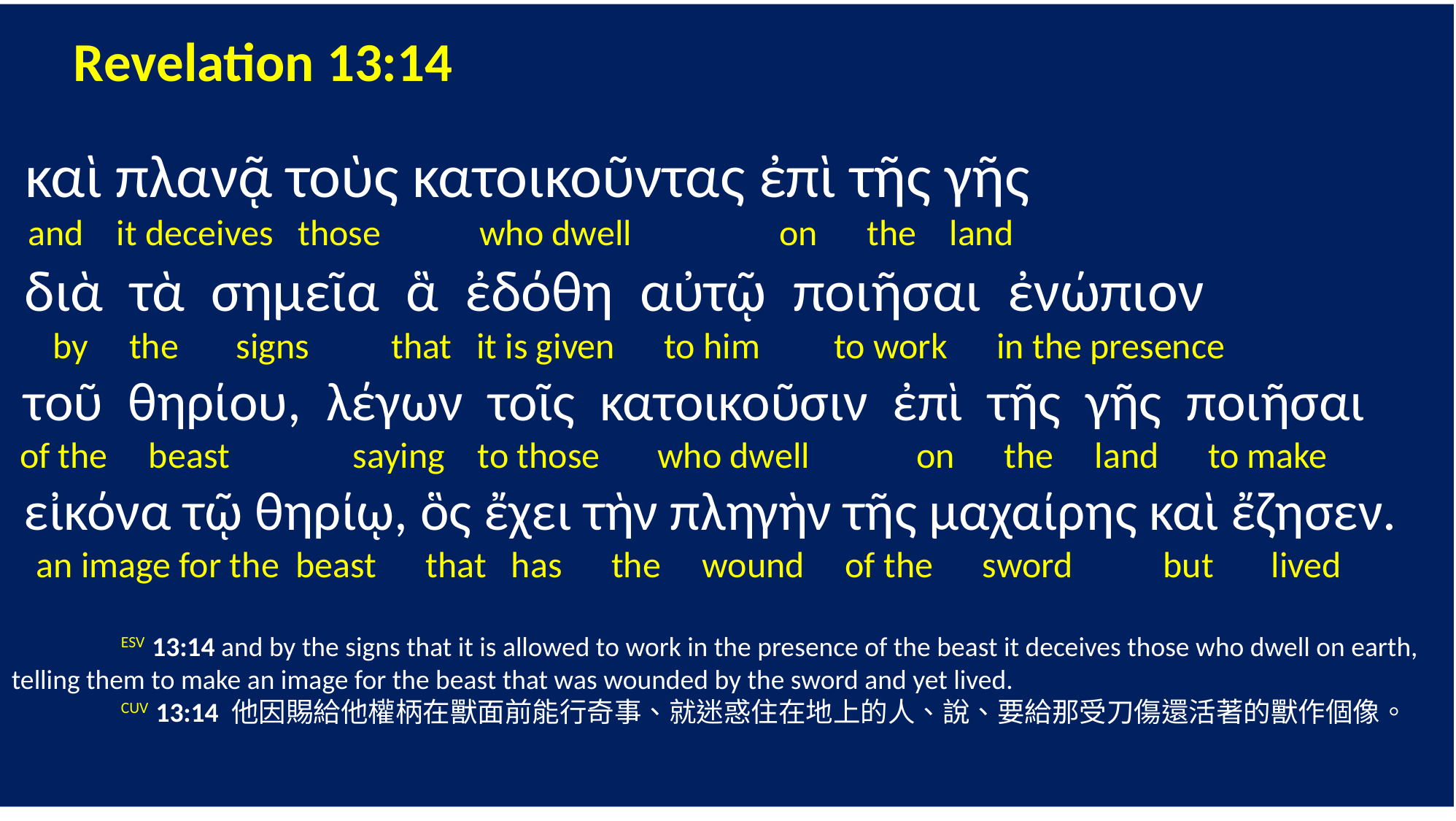

Revelation 13:14

 καὶ πλανᾷ τοὺς κατοικοῦντας ἐπὶ τῆς γῆς
  and    it deceives   those            who dwell                  on      the    land
 διὰ  τὰ  σημεῖα  ἃ  ἐδόθη  αὐτῷ  ποιῆσαι  ἐνώπιον
     by     the       signs          that   it is given      to him         to work      in the presence
 τοῦ  θηρίου,  λέγων  τοῖς  κατοικοῦσιν  ἐπὶ  τῆς  γῆς  ποιῆσαι
 of the     beast               saying    to those       who dwell             on      the     land      to make
 εἰκόνα τῷ θηρίῳ, ὃς ἔχει τὴν πληγὴν τῆς μαχαίρης καὶ ἔζησεν.
   an image for the  beast      that   has      the     wound     of the      sword           but       lived

	ESV  13:14 and by the signs that it is allowed to work in the presence of the beast it deceives those who dwell on earth, telling them to make an image for the beast that was wounded by the sword and yet lived.
	CUV  13:14 他因賜給他權柄在獸面前能行奇事、就迷惑住在地上的人、說、要給那受刀傷還活著的獸作個像。